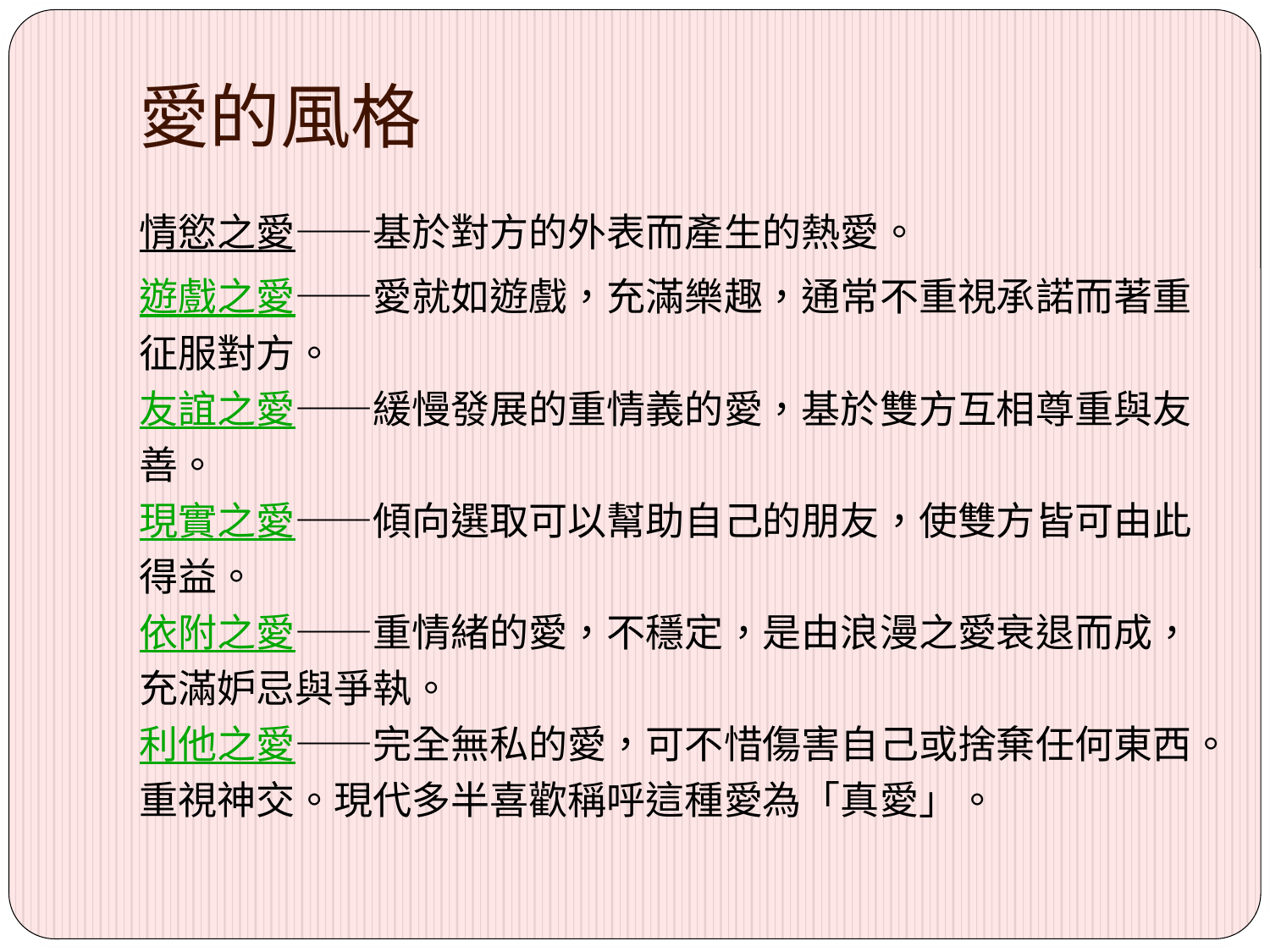

# 愛的風格
情慾之愛——基於對方的外表而產生的熱愛。
遊戲之愛——愛就如遊戲，充滿樂趣，通常不重視承諾而著重征服對方。
友誼之愛——緩慢發展的重情義的愛，基於雙方互相尊重與友善。
現實之愛——傾向選取可以幫助自己的朋友，使雙方皆可由此得益。
依附之愛——重情緒的愛，不穩定，是由浪漫之愛衰退而成，充滿妒忌與爭執。
利他之愛——完全無私的愛，可不惜傷害自己或捨棄任何東西。重視神交。現代多半喜歡稱呼這種愛為「真愛」。